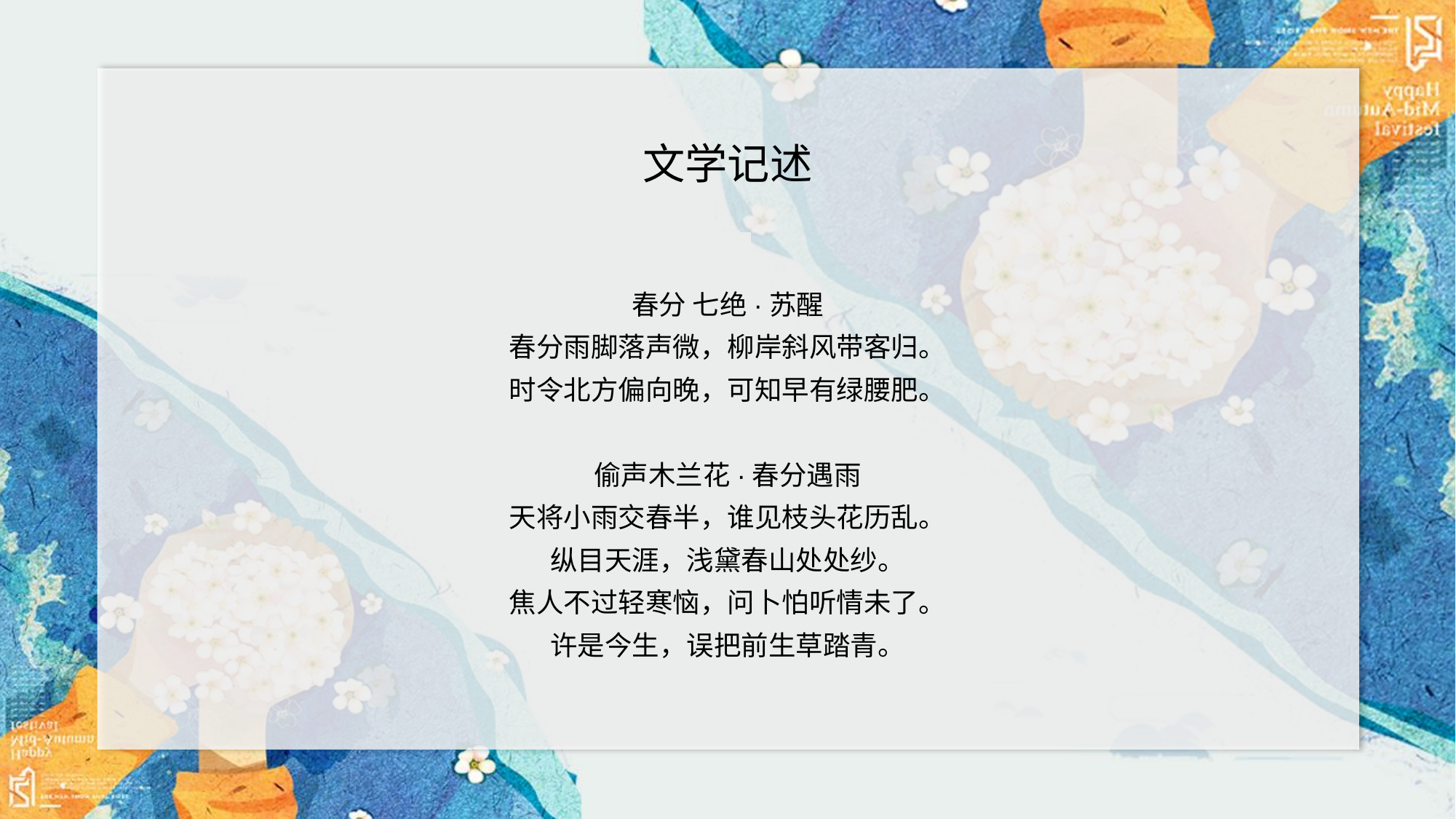

文学记述
春分 七绝·苏醒
春分雨脚落声微，柳岸斜风带客归。
时令北方偏向晚，可知早有绿腰肥。

偷声木兰花·春分遇雨
天将小雨交春半，谁见枝头花历乱。
纵目天涯，浅黛春山处处纱。
焦人不过轻寒恼，问卜怕听情未了。
许是今生，误把前生草踏青。